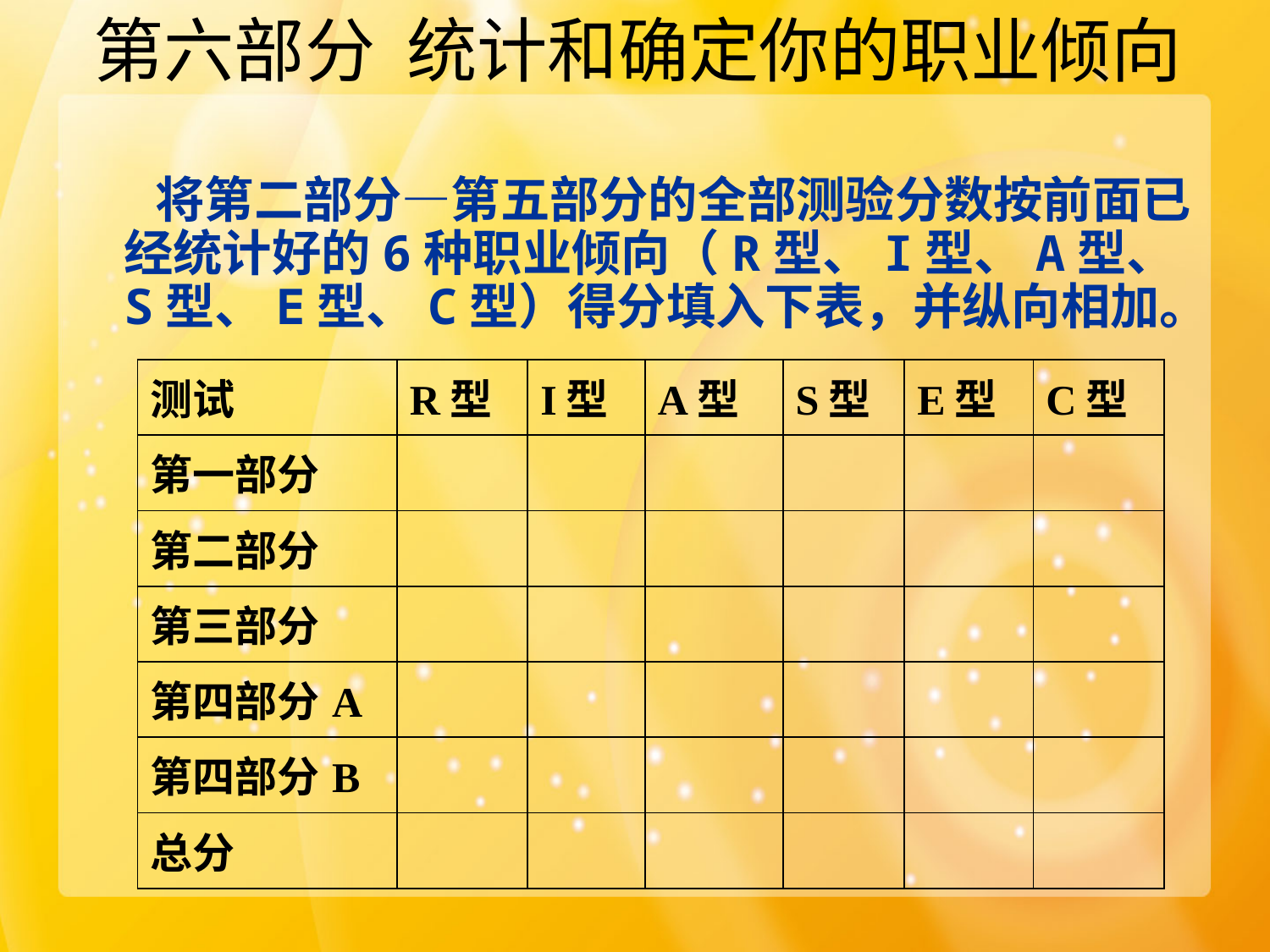

# 第六部分  统计和确定你的职业倾向
      将第二部分—第五部分的全部测验分数按前面已经统计好的6种职业倾向（R型、I型、A型、S型、E型、C型）得分填入下表，并纵向相加。
| 测试 | R型 | I型 | A型 | S型 | E型 | C型 |
| --- | --- | --- | --- | --- | --- | --- |
| 第一部分 |  |  |  |  |  |  |
| 第二部分 |  |  |  |  |  |  |
| 第三部分 |  |  |  |  |  |  |
| 第四部分A |  |  |  |  |  |  |
| 第四部分B |  |  |  |  |  |  |
| 总分 |  |  |  |  |  |  |